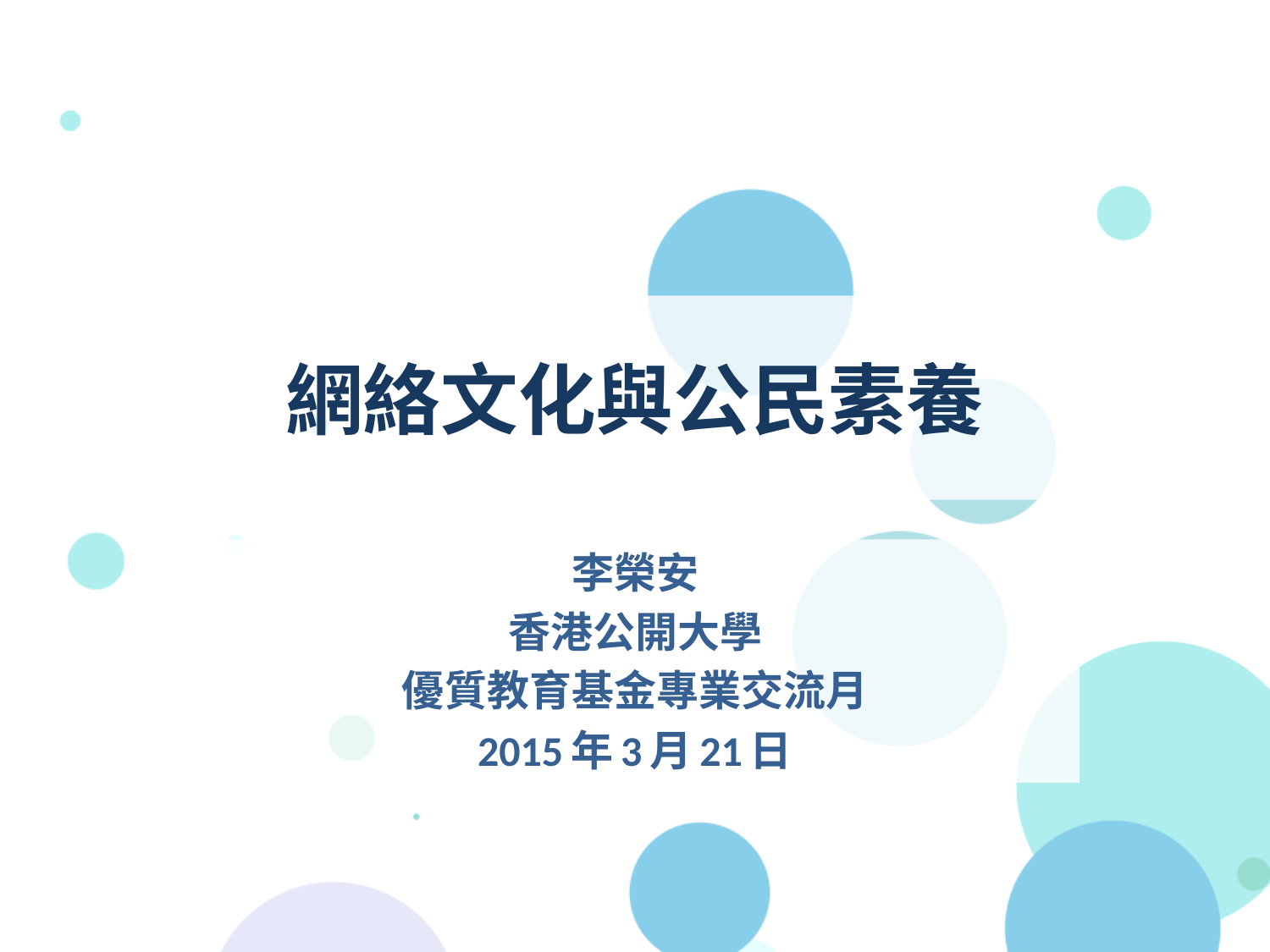

# 網絡文化與公民素養
李榮安
香港公開大學
優質教育基金專業交流月
2015年3月21日